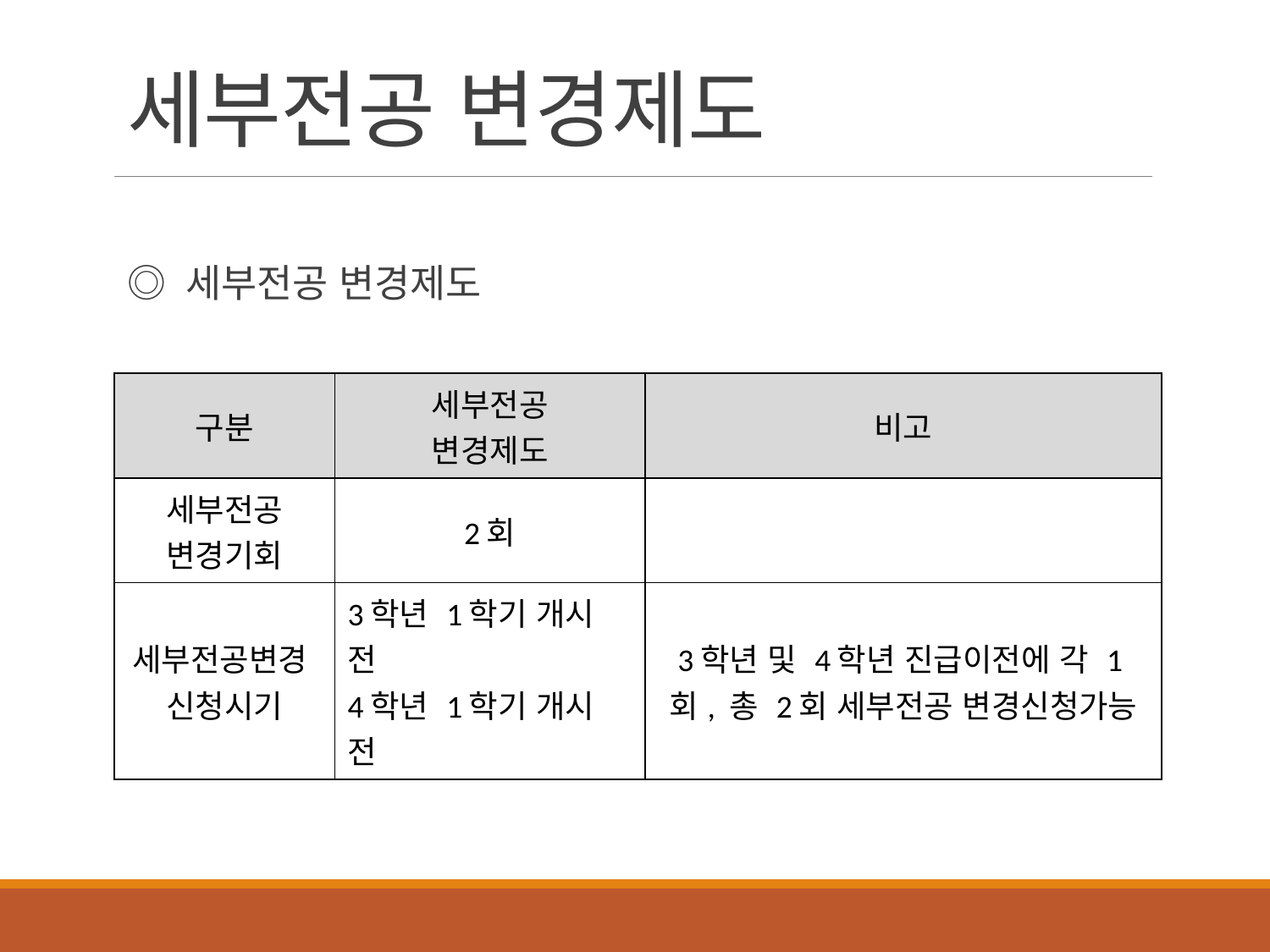

# 세부전공 변경제도

◎ 세부전공 변경제도

| 구분 | 세부전공 변경제도 | 비고 |
| --- | --- | --- |
| 세부전공 변경기회 | 2회 |  |
| 세부전공변경 신청시기 | 3학년 1학기 개시 전 4학년 1학기 개시 전 | 3학년 및 4학년 진급이전에 각 1회, 총 2회 세부전공 변경신청가능 |